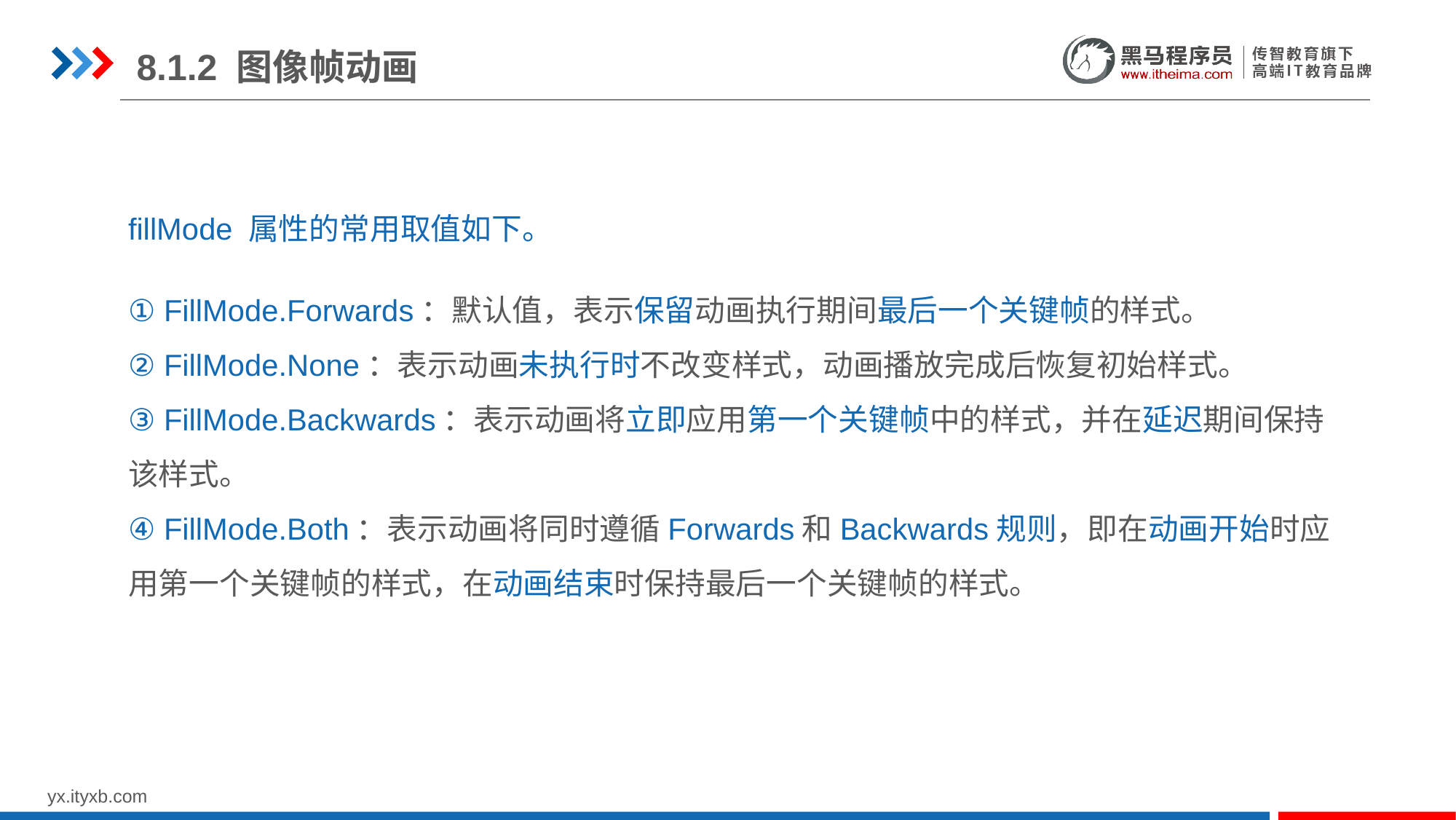

8.1.2 图像帧动画
fillMode 属性的常用取值如下。

① FillMode.Forwards：默认值，表示保留动画执行期间最后一个关键帧的样式。
② FillMode.None：表示动画未执行时不改变样式，动画播放完成后恢复初始样式。
③ FillMode.Backwards：表示动画将立即应用第一个关键帧中的样式，并在延迟期间保持该样式。
④ FillMode.Both：表示动画将同时遵循Forwards和Backwards规则，即在动画开始时应用第一个关键帧的样式，在动画结束时保持最后一个关键帧的样式。